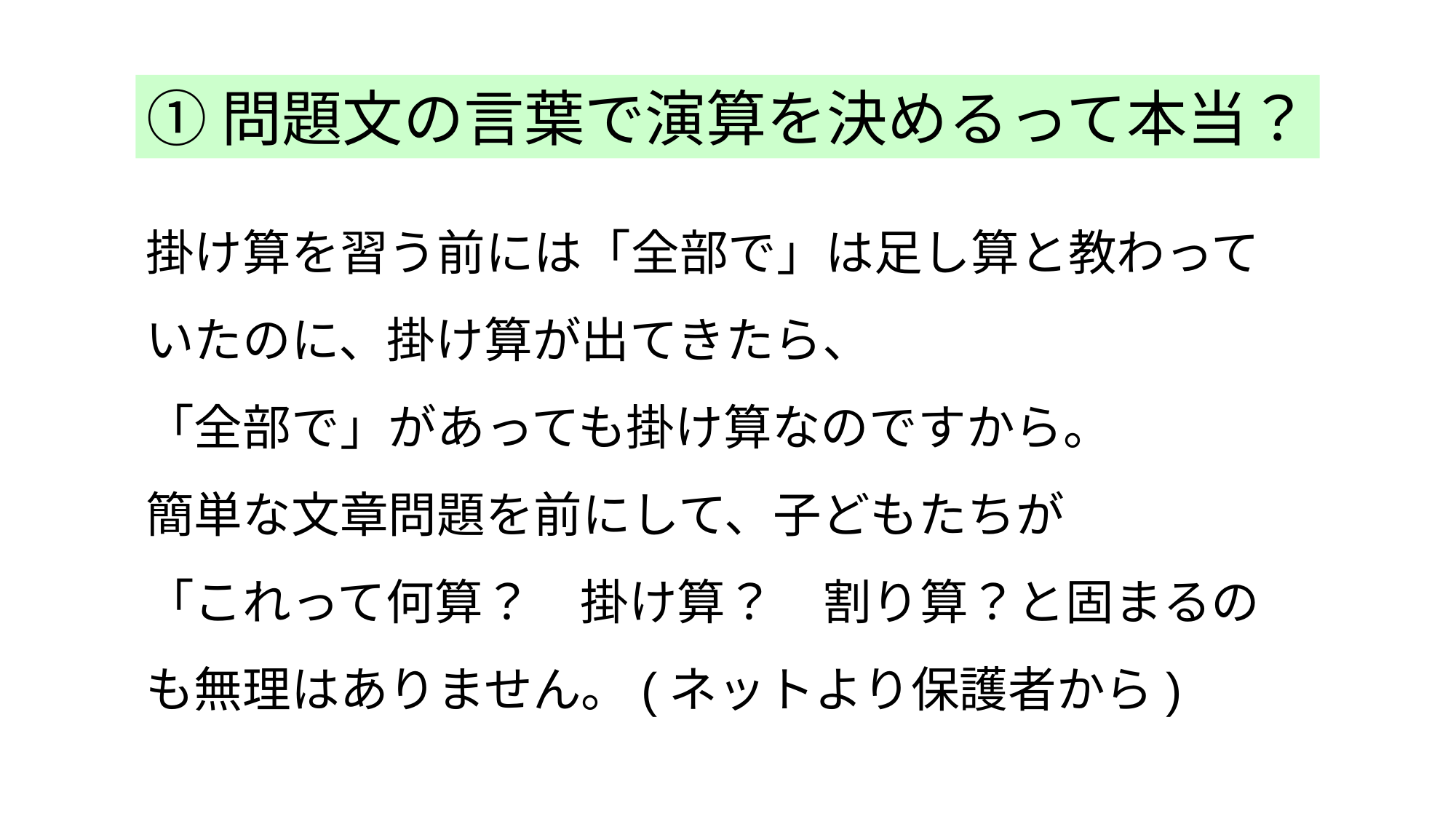

①問題文の言葉で演算を決めるって本当？
掛け算を習う前には「全部で」は足し算と教わっていたのに、掛け算が出てきたら、
「全部で」があっても掛け算なのですから。
簡単な文章問題を前にして、子どもたちが
「これって何算？　掛け算？　割り算？と固まるのも無理はありません。(ネットより保護者から)